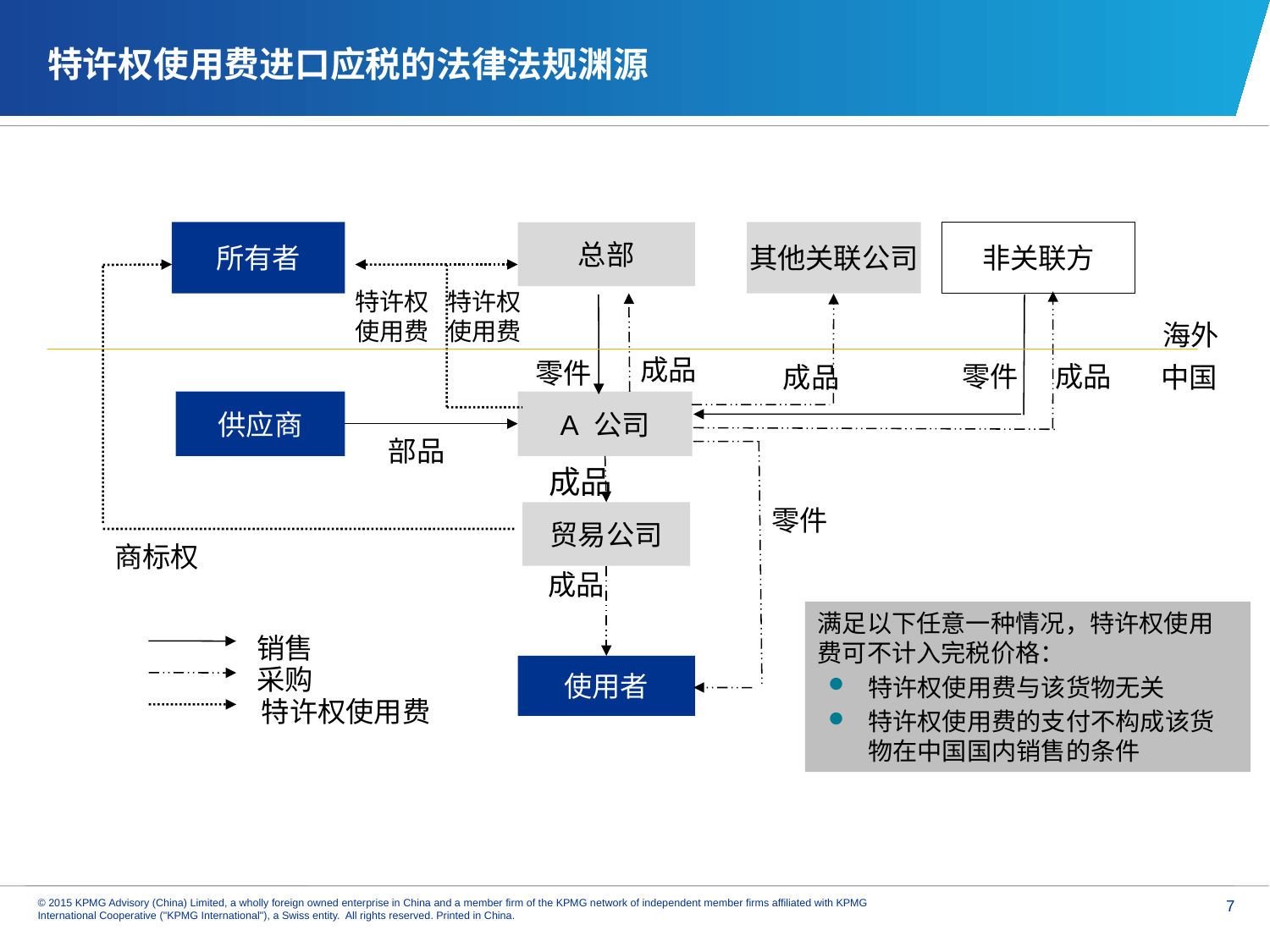

特许权使用费进口应税的法律法规渊源

所有者
其他关联公司
非关联方
总部

特许权使用费
特许权使用费

海外

成品
零件
零件
成品
中国
成品
供应商
A 公司

部品

成品
零件
贸易公司

商标权
成品
满足以下任意一种情况，特许权使用费可不计入完税价格：
特许权使用费与该货物无关
特许权使用费的支付不构成该货物在中国国内销售的条件
销售

采购
使用者

特许权使用费